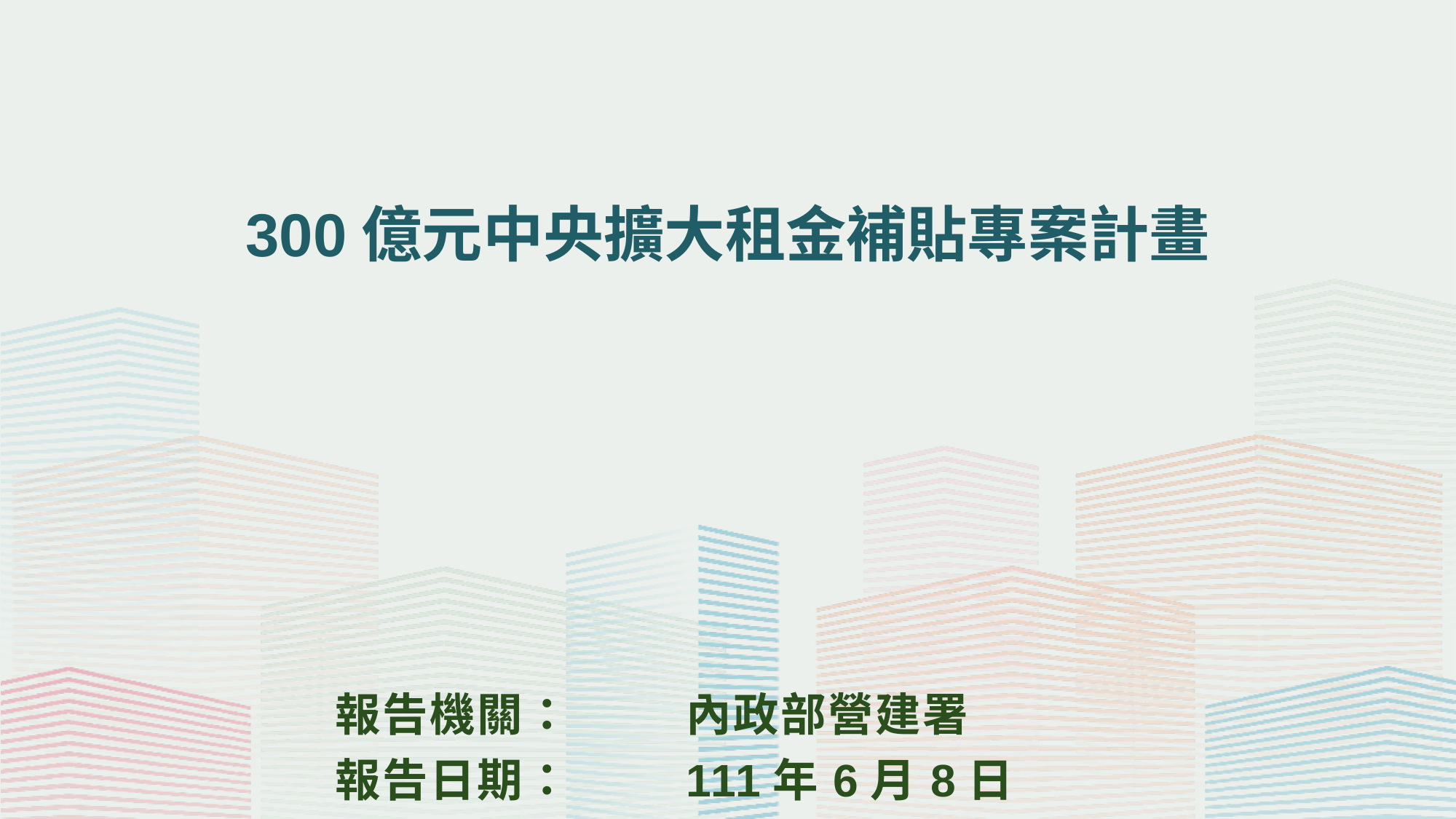

300億元中央擴大租金補貼專案計畫
| 報告機關： | 內政部營建署 |
| --- | --- |
| 報告日期： | 111年6月8日 |